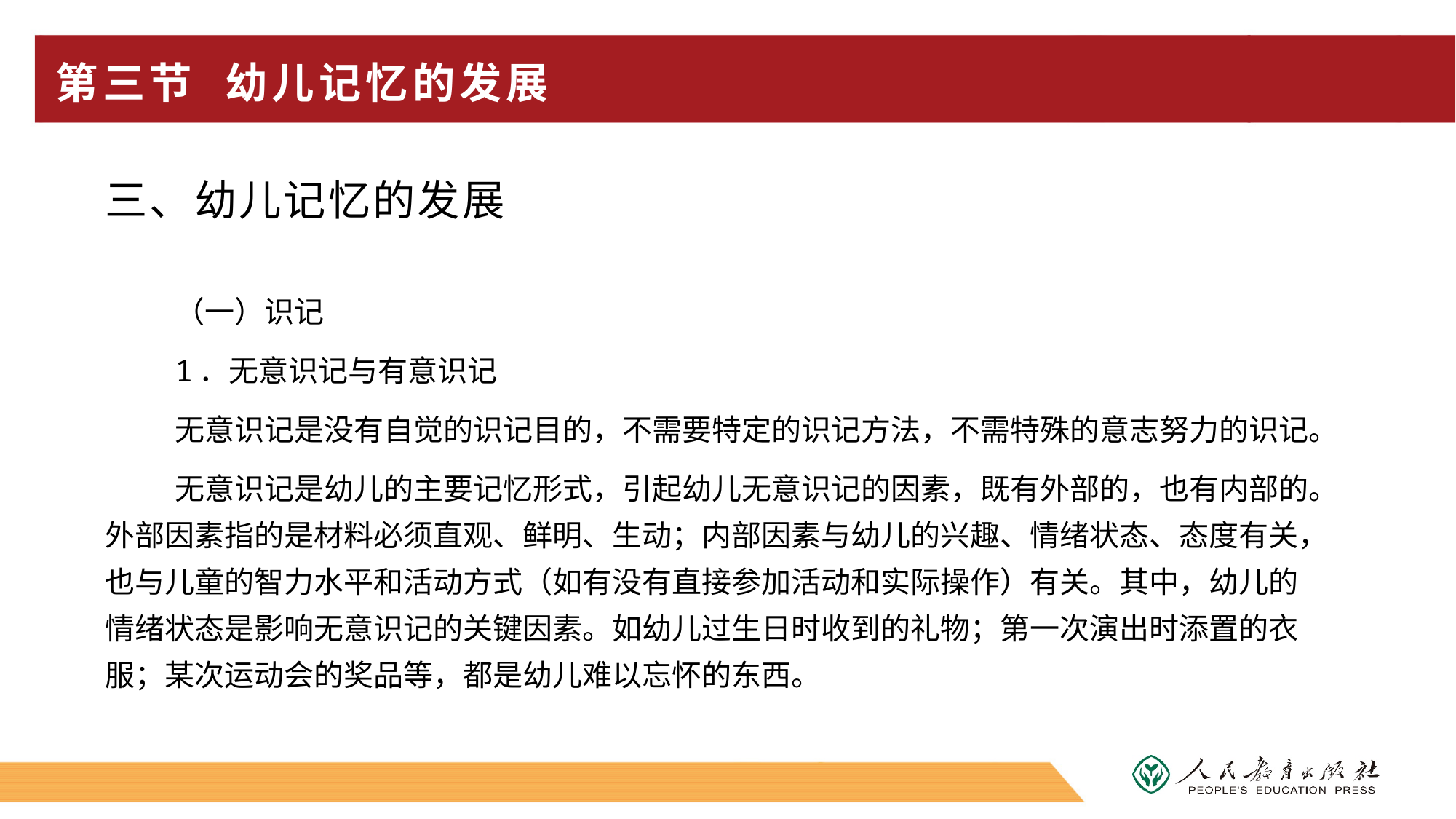

# 第三节  幼儿记忆的发展
三、幼儿记忆的发展
（一）识记
1．无意识记与有意识记
无意识记是没有自觉的识记目的，不需要特定的识记方法，不需特殊的意志努力的识记。
无意识记是幼儿的主要记忆形式，引起幼儿无意识记的因素，既有外部的，也有内部的。外部因素指的是材料必须直观、鲜明、生动；内部因素与幼儿的兴趣、情绪状态、态度有关，也与儿童的智力水平和活动方式（如有没有直接参加活动和实际操作）有关。其中，幼儿的情绪状态是影响无意识记的关键因素。如幼儿过生日时收到的礼物；第一次演出时添置的衣服；某次运动会的奖品等，都是幼儿难以忘怀的东西。